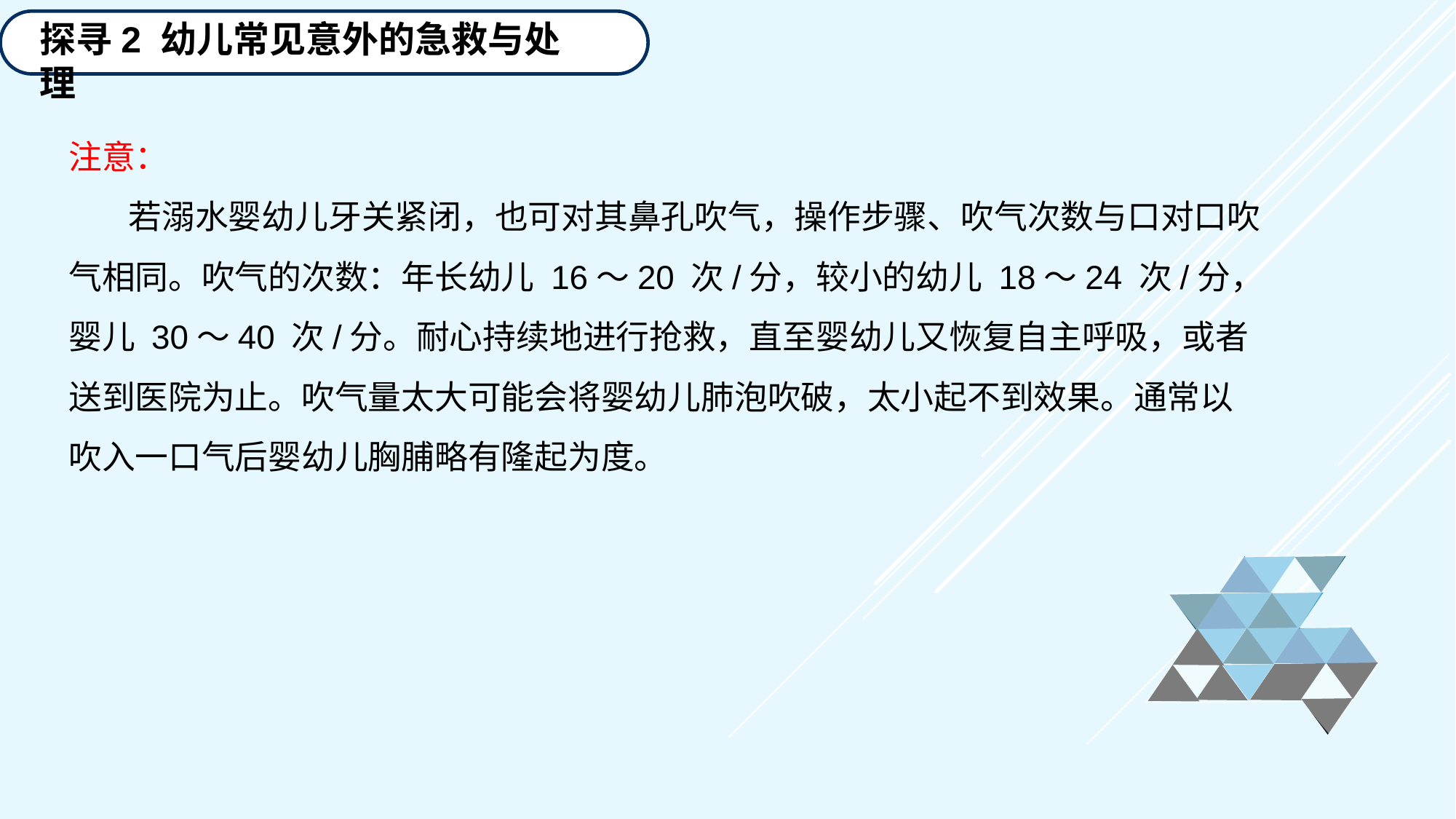

探寻2 幼儿常见意外的急救与处理
注意：
       若溺水婴幼儿牙关紧闭，也可对其鼻孔吹气，操作步骤、吹气次数与口对口吹气相同。吹气的次数：年长幼儿 16～20 次/分，较小的幼儿 18～24 次/分，婴儿 30～40 次/分。耐心持续地进行抢救，直至婴幼儿又恢复自主呼吸，或者送到医院为止。吹气量太大可能会将婴幼儿肺泡吹破，太小起不到效果。通常以吹入一口气后婴幼儿胸脯略有隆起为度。